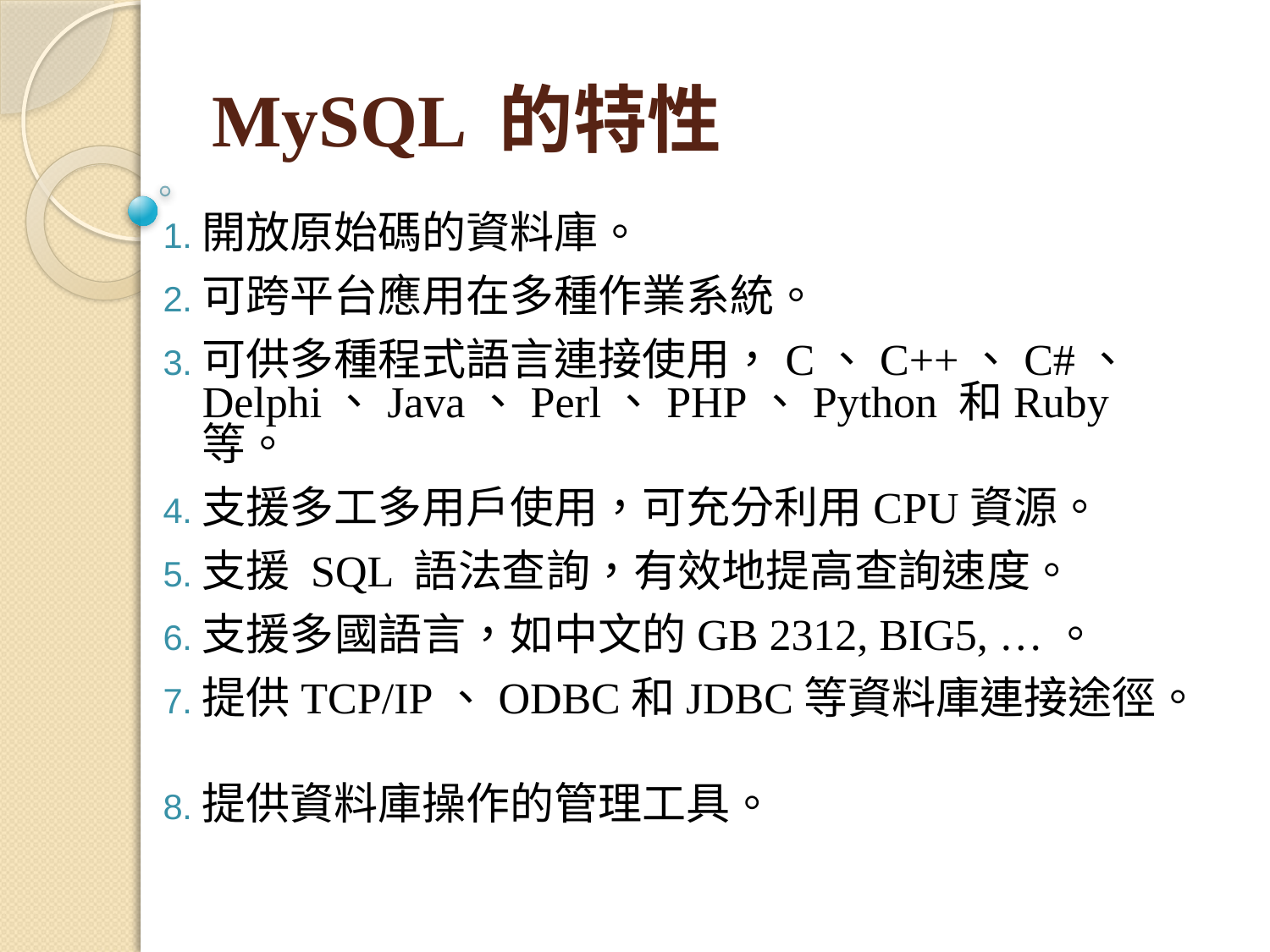

MySQL 的特性
開放原始碼的資料庫。
可跨平台應用在多種作業系統。
可供多種程式語言連接使用，C、C++、C#、Delphi、Java、Perl、PHP、Python 和Ruby 等。
支援多工多用戶使用，可充分利用CPU資源。
支援 SQL 語法查詢，有效地提高查詢速度。
支援多國語言，如中文的GB 2312, BIG5, …。
提供TCP/IP、ODBC和JDBC等資料庫連接途徑。
提供資料庫操作的管理工具。